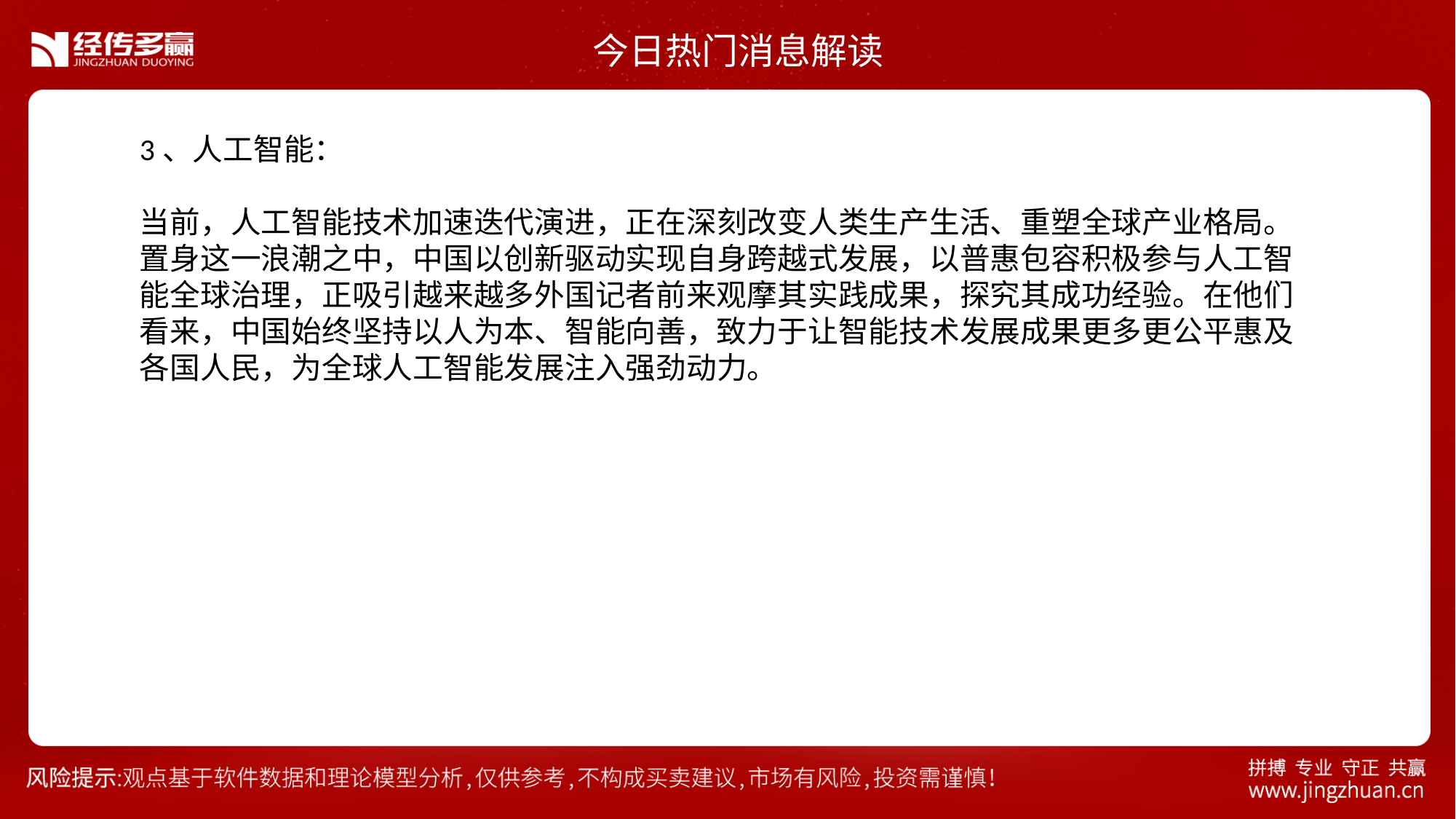

今日热门消息解读
3、人工智能：

当前，人工智能技术加速迭代演进，正在深刻改变人类生产生活、重塑全球产业格局。置身这一浪潮之中，中国以创新驱动实现自身跨越式发展，以普惠包容积极参与人工智能全球治理，正吸引越来越多外国记者前来观摩其实践成果，探究其成功经验。在他们看来，中国始终坚持以人为本、智能向善，致力于让智能技术发展成果更多更公平惠及各国人民，为全球人工智能发展注入强劲动力。